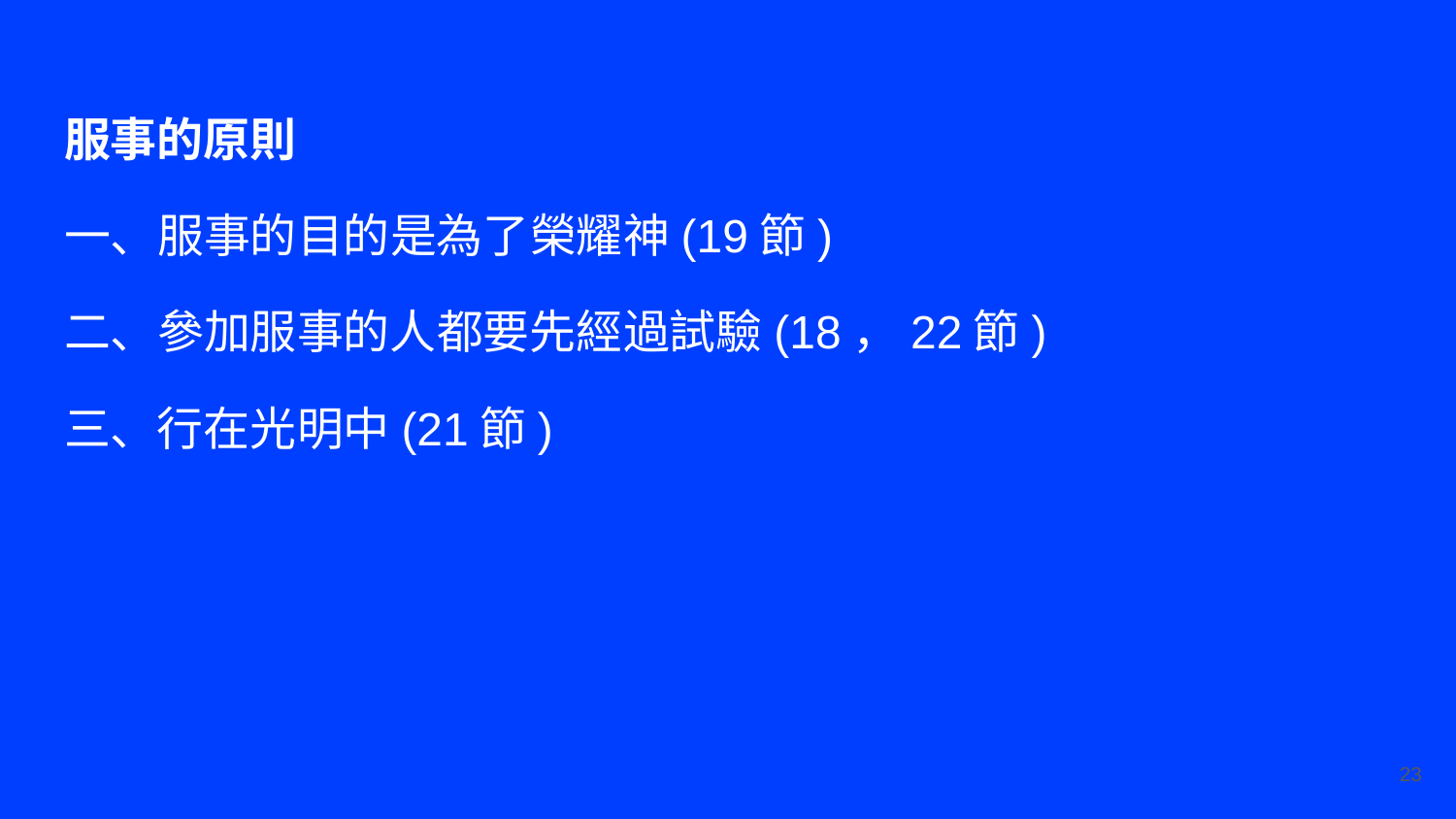

服事的原則
一、服事的目的是為了榮耀神(19節)
二、參加服事的人都要先經過試驗(18，22節)
三、行在光明中(21節)
23